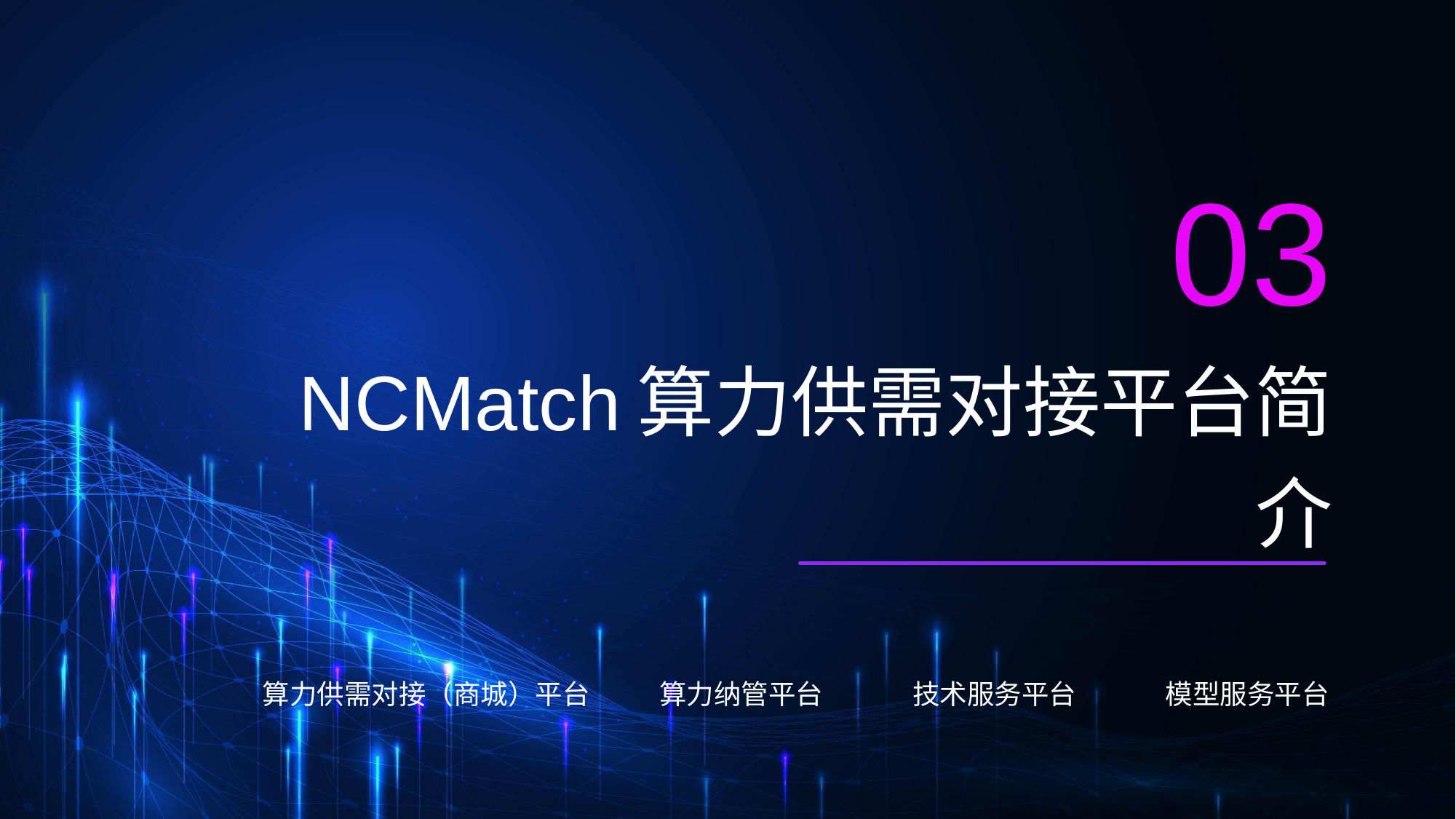

03
NCMatch算力供需对接平台简介
模型服务平台
技术服务平台
算力纳管平台
算力供需对接（商城）平台